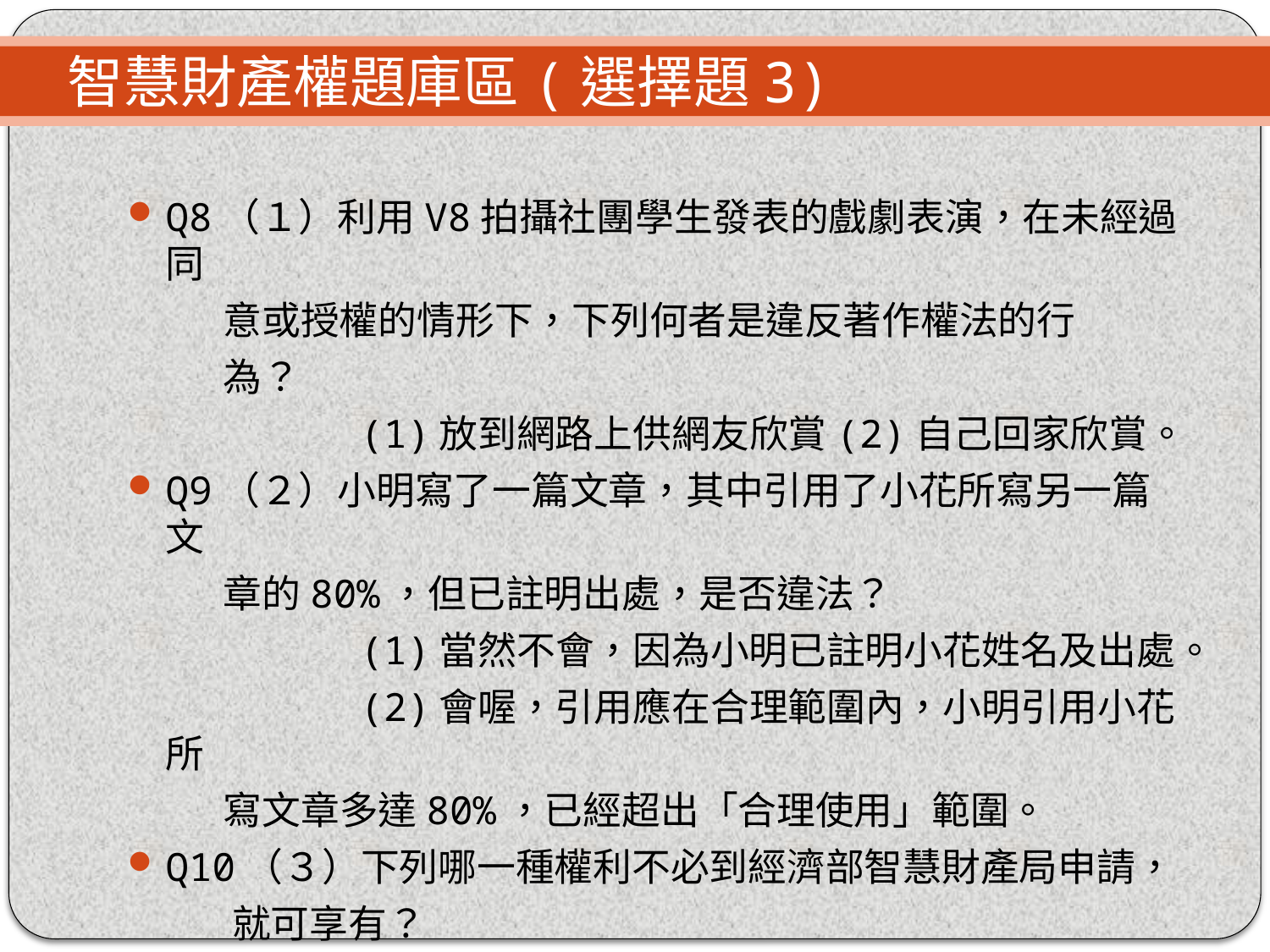

# 智慧財產權題庫區(選擇題3)

Q8（１）利用V8拍攝社團學生發表的戲劇表演，在未經過同
          意或授權的情形下，下列何者是違反著作權法的行
          為？
          (1)放到網路上供網友欣賞(2)自己回家欣賞。
Q9（２）小明寫了一篇文章，其中引用了小花所寫另一篇文
          章的80%，但已註明出處，是否違法？
          (1)當然不會，因為小明已註明小花姓名及出處。
          (2)會喔，引用應在合理範圍內，小明引用小花所
          寫文章多達80%，已經超出「合理使用」範圍。
Q10（３）下列哪一種權利不必到經濟部智慧財產局申請，
           就可享有？
           (1)專利權(2)商標權(3)著作權。